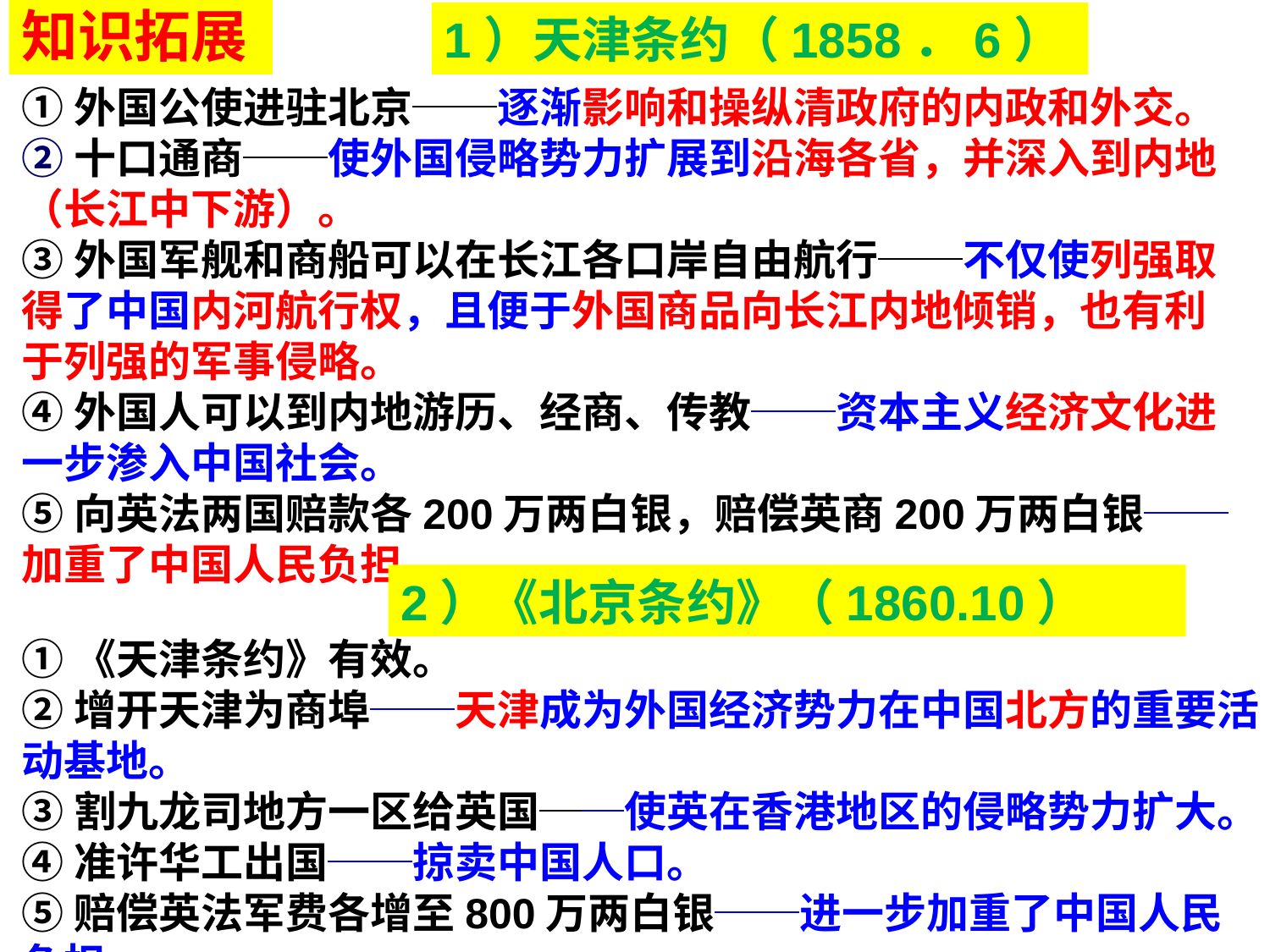

知识拓展
1）天津条约（1858．6）
①外国公使进驻北京──逐渐影响和操纵清政府的内政和外交。
②十口通商──使外国侵略势力扩展到沿海各省，并深入到内地（长江中下游）。
③外国军舰和商船可以在长江各口岸自由航行──不仅使列强取得了中国内河航行权，且便于外国商品向长江内地倾销，也有利于列强的军事侵略。
④外国人可以到内地游历、经商、传教──资本主义经济文化进一步渗入中国社会。
⑤向英法两国赔款各200万两白银，赔偿英商200万两白银──加重了中国人民负担。
2）《北京条约》（1860.10）
①《天津条约》有效。
②增开天津为商埠──天津成为外国经济势力在中国北方的重要活动基地。
③割九龙司地方一区给英国──使英在香港地区的侵略势力扩大。
④准许华工出国──掠卖中国人口。
⑤赔偿英法军费各增至800万两白银──进一步加重了中国人民负担。